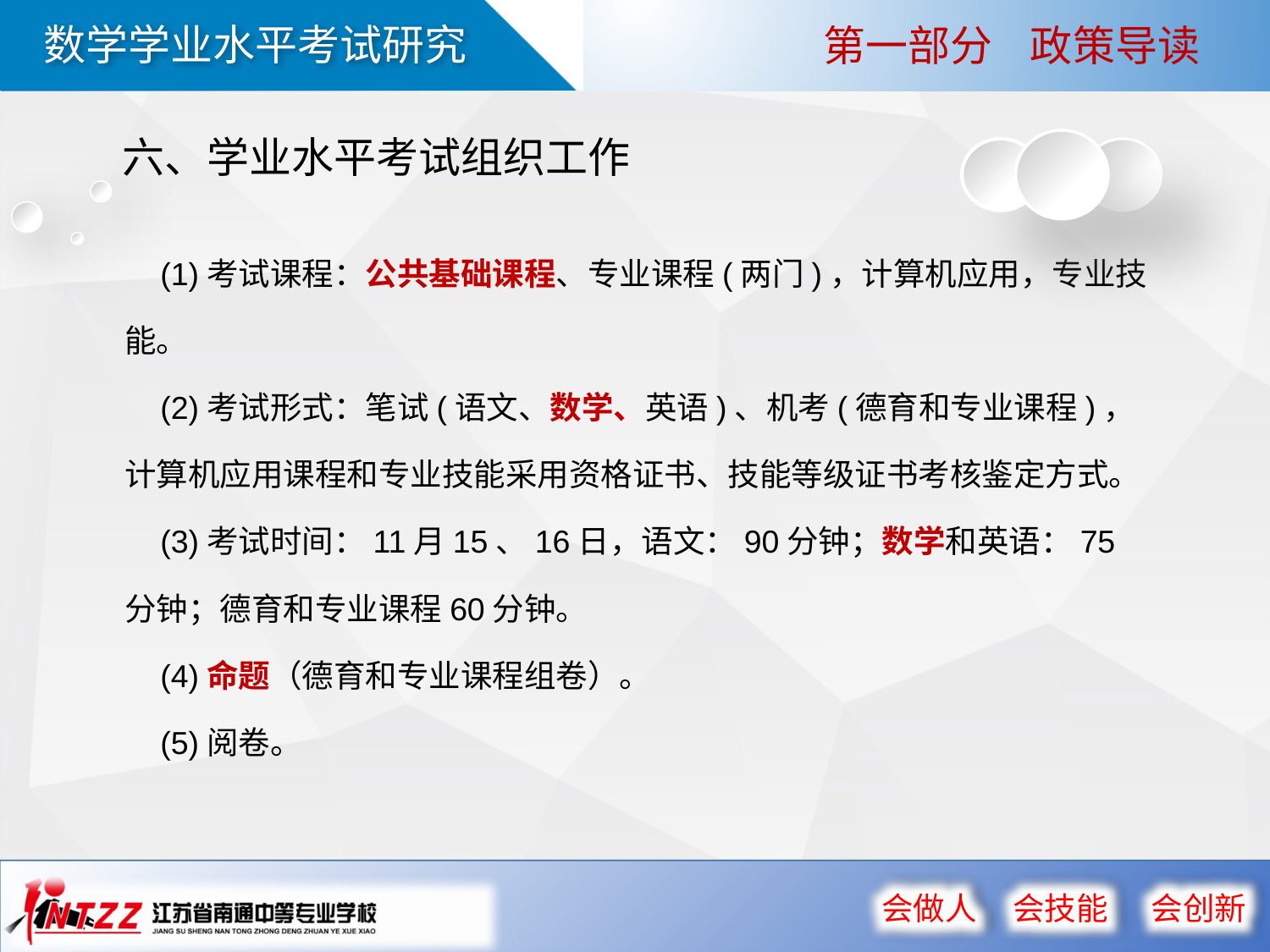

第一部分    政策导读
六、学业水平考试组织工作

    (1)考试课程：公共基础课程、专业课程(两门)，计算机应用，专业技能。
    (2)考试形式：笔试(语文、数学、英语)、机考(德育和专业课程)，计算机应用课程和专业技能采用资格证书、技能等级证书考核鉴定方式。
    (3)考试时间：11月15、16日，语文：90分钟；数学和英语：75分钟；德育和专业课程60分钟。
    (4)命题（德育和专业课程组卷）。
    (5)阅卷。